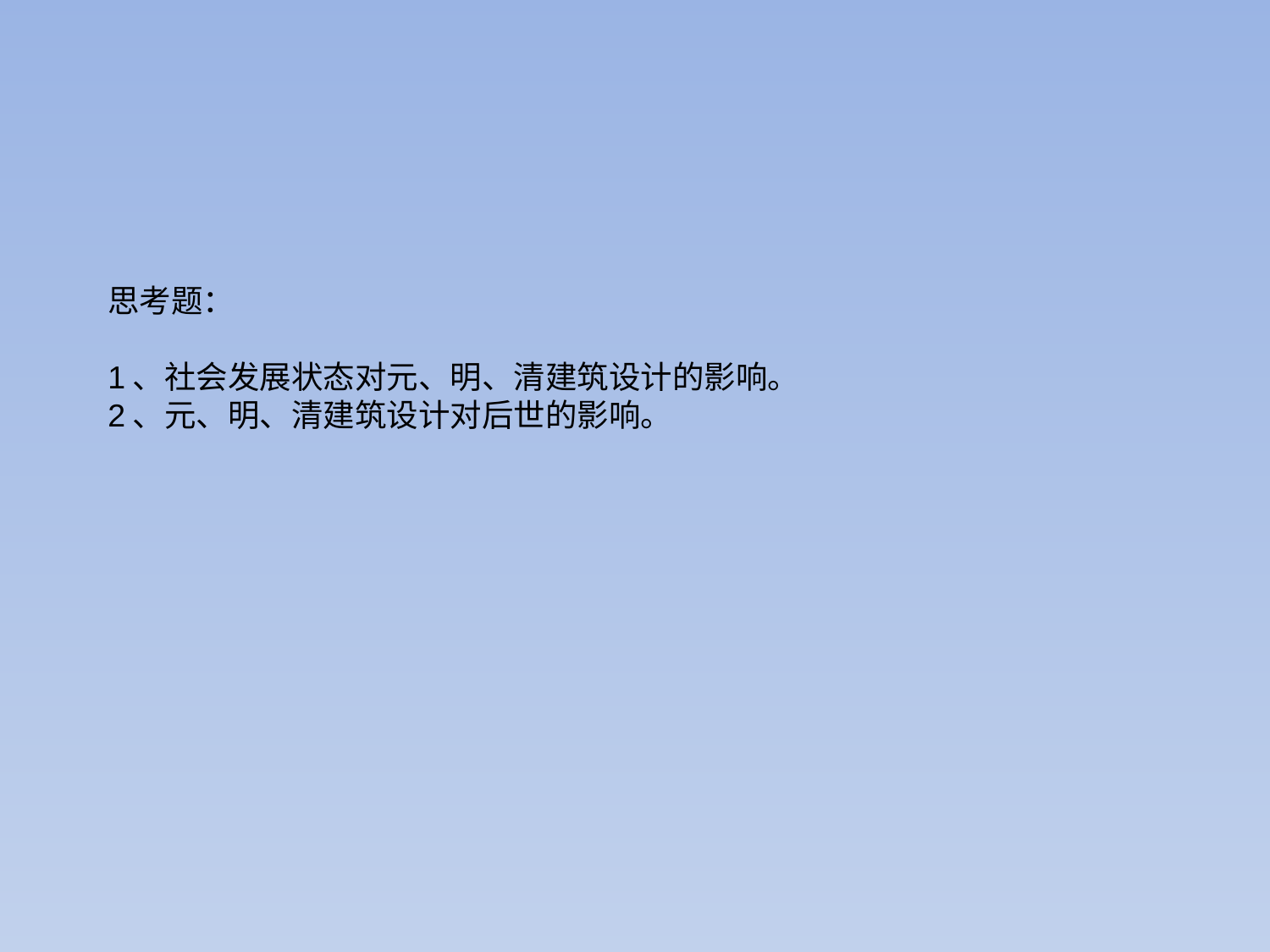

思考题：

1、社会发展状态对元、明、清建筑设计的影响。
2、元、明、清建筑设计对后世的影响。